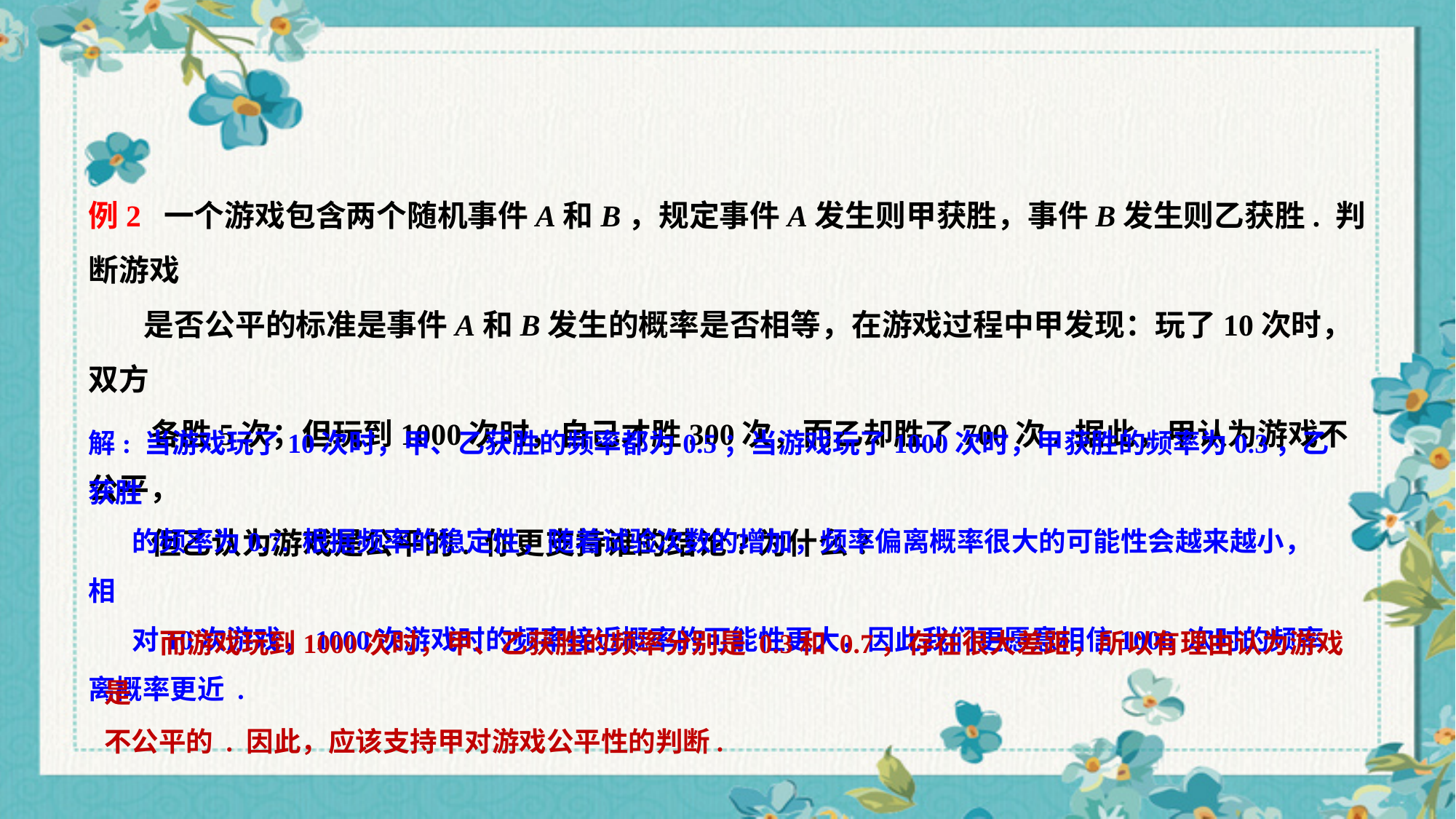

例2  一个游戏包含两个随机事件A和B，规定事件A发生则甲获胜，事件B发生则乙获胜. 判断游戏
       是否公平的标准是事件A和B发生的概率是否相等，在游戏过程中甲发现：玩了10次时，双方
        各胜5次；但玩到1000次时，自己才胜300次，而乙却胜了700次. 据此，甲认为游戏不公平，
        但乙认为游戏是公平的. 你更支持谁的结论?为什么?
解: 当游戏玩了10次时，甲、乙获胜的频率都为0.5；当游戏玩了1000次时，甲获胜的频率为0.3，乙获胜
      的频率为0.7. 根据频率的稳定性，随着试验次数的增加，频率偏离概率很大的可能性会越来越小，相
      对10次游戏，1000次游戏时的频率接近概率的可能性更大，因此我们更愿意相信1000 次时的频率离概率更近 .
        而游戏玩到1000次时，甲、乙获胜的频率分别是 0.3和 0.7，存在很大差距，所以有理由认为游戏是
不公平的 . 因此，应该支持甲对游戏公平性的判断.